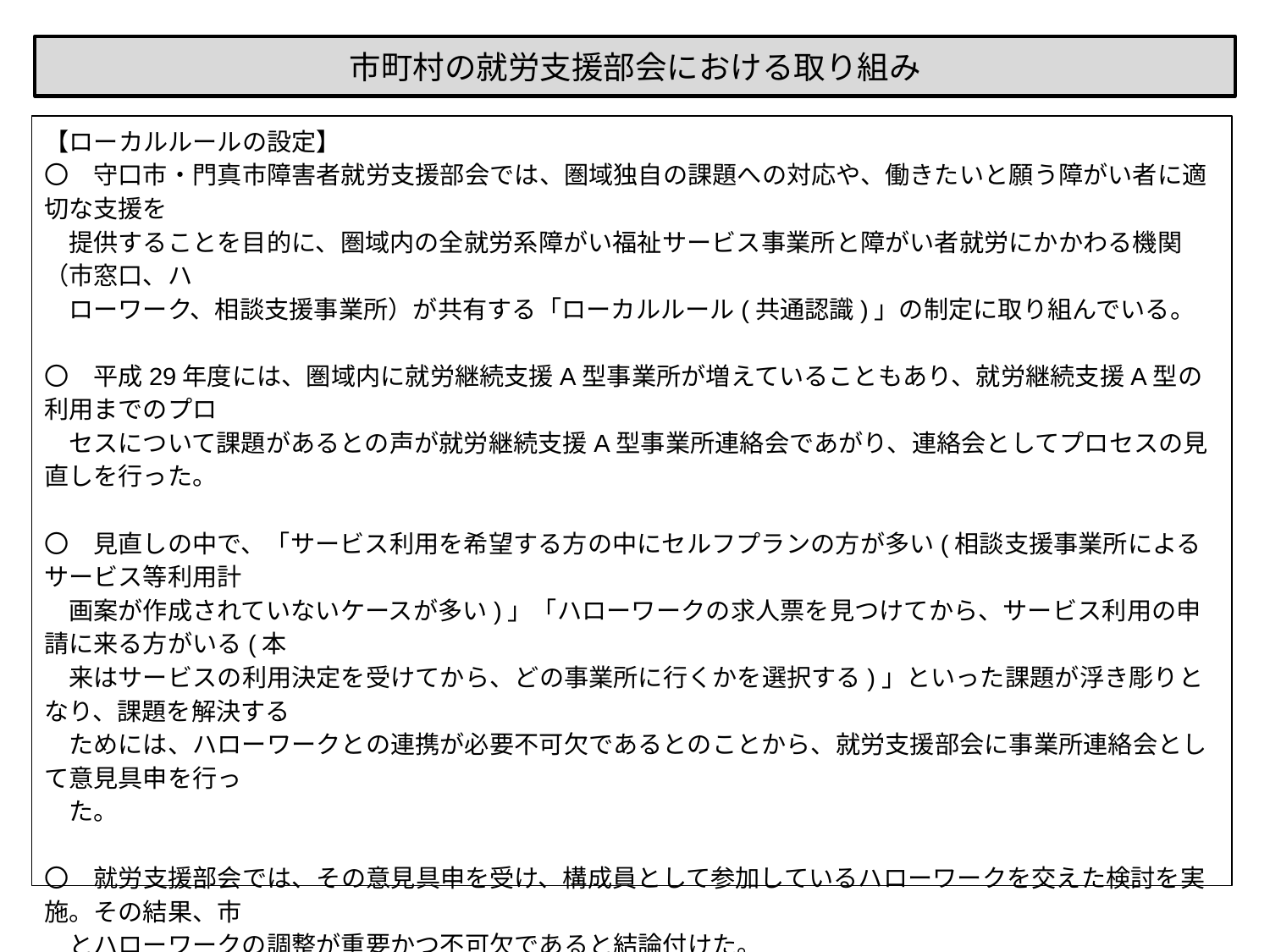

市町村の就労支援部会における取り組み
【ローカルルールの設定】
〇　守口市・門真市障害者就労支援部会では、圏域独自の課題への対応や、働きたいと願う障がい者に適切な支援を
　提供することを目的に、圏域内の全就労系障がい福祉サービス事業所と障がい者就労にかかわる機関（市窓口、ハ
　ローワーク、相談支援事業所）が共有する「ローカルルール(共通認識)」の制定に取り組んでいる。

〇　平成29年度には、圏域内に就労継続支援A型事業所が増えていることもあり、就労継続支援A型の利用までのプロ
　セスについて課題があるとの声が就労継続支援A型事業所連絡会であがり、連絡会としてプロセスの見直しを行った。

〇　見直しの中で、「サービス利用を希望する方の中にセルフプランの方が多い(相談支援事業所によるサービス等利用計
　画案が作成されていないケースが多い)」「ハローワークの求人票を見つけてから、サービス利用の申請に来る方がいる(本
　来はサービスの利用決定を受けてから、どの事業所に行くかを選択する)」といった課題が浮き彫りとなり、課題を解決する
　ためには、ハローワークとの連携が必要不可欠であるとのことから、就労支援部会に事業所連絡会として意見具申を行っ
　た。

〇　就労支援部会では、その意見具申を受け、構成員として参加しているハローワークを交えた検討を実施。その結果、市
　とハローワークの調整が重要かつ不可欠であると結論付けた。

〇　現在は、上記のような調整が実現できるよう、市とハローワークの連携を進めていく必要性を両市の自立支援協議会に
　対し、意見具申している。